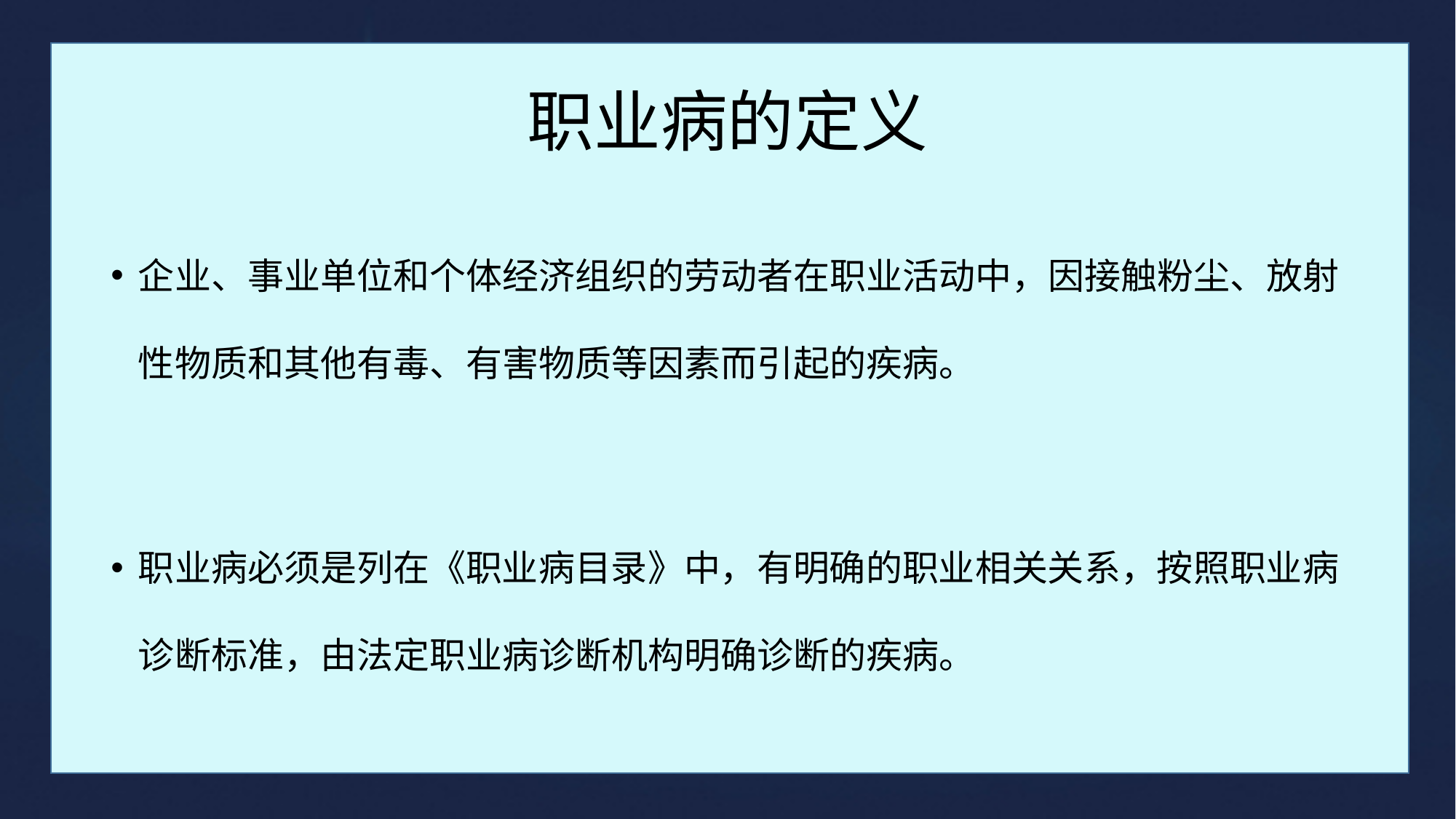

# 职业病的定义
企业、事业单位和个体经济组织的劳动者在职业活动中，因接触粉尘、放射性物质和其他有毒、有害物质等因素而引起的疾病。

职业病必须是列在《职业病目录》中，有明确的职业相关关系，按照职业病诊断标准，由法定职业病诊断机构明确诊断的疾病。